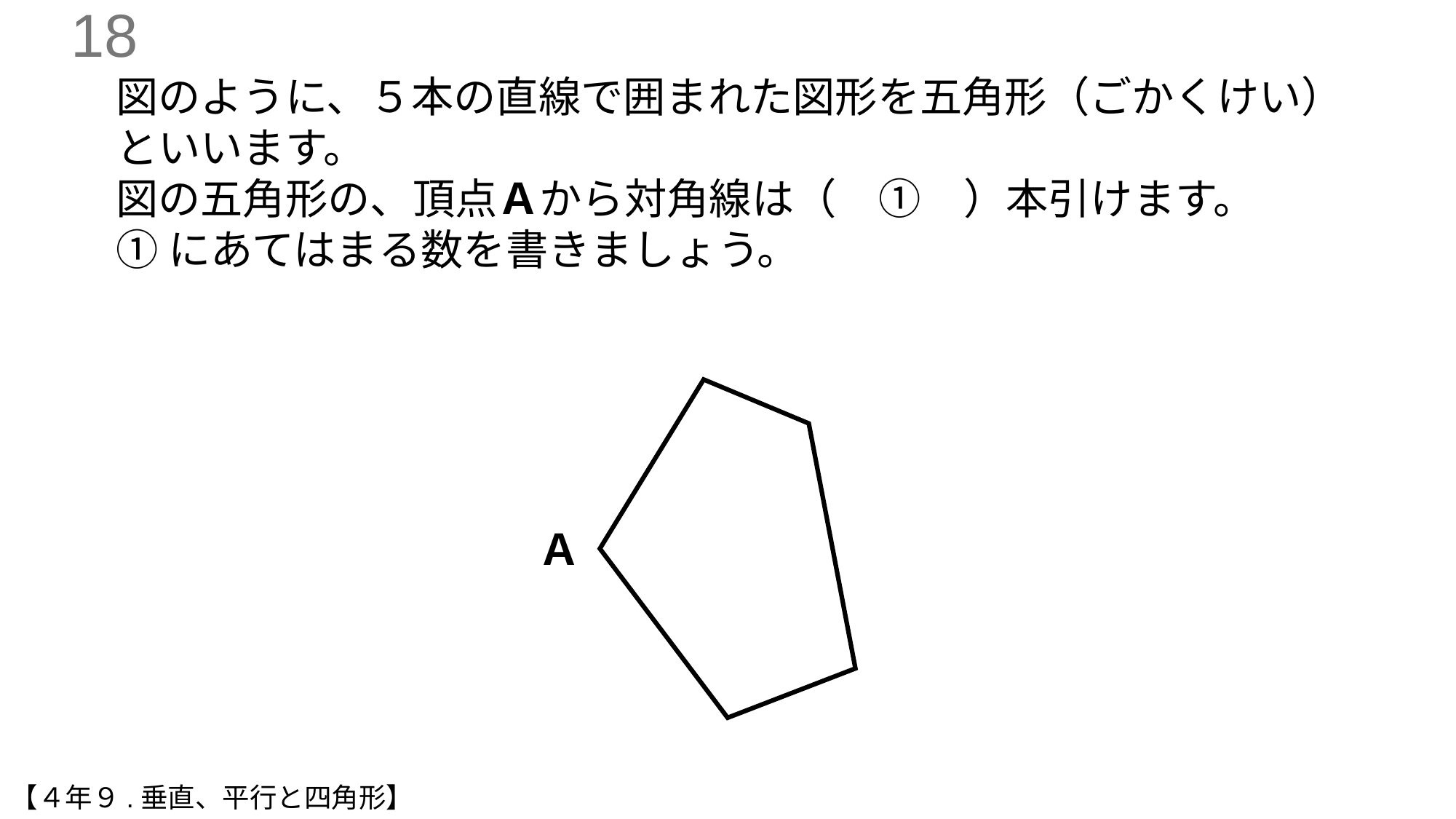

18
図のように、５本の直線で囲まれた図形を五角形（ごかくけい）といいます。
図の五角形の、頂点Ａから対角線は（　①　）本引けます。
①にあてはまる数を書きましょう。

Ａ
【４年９.垂直、平行と四角形】